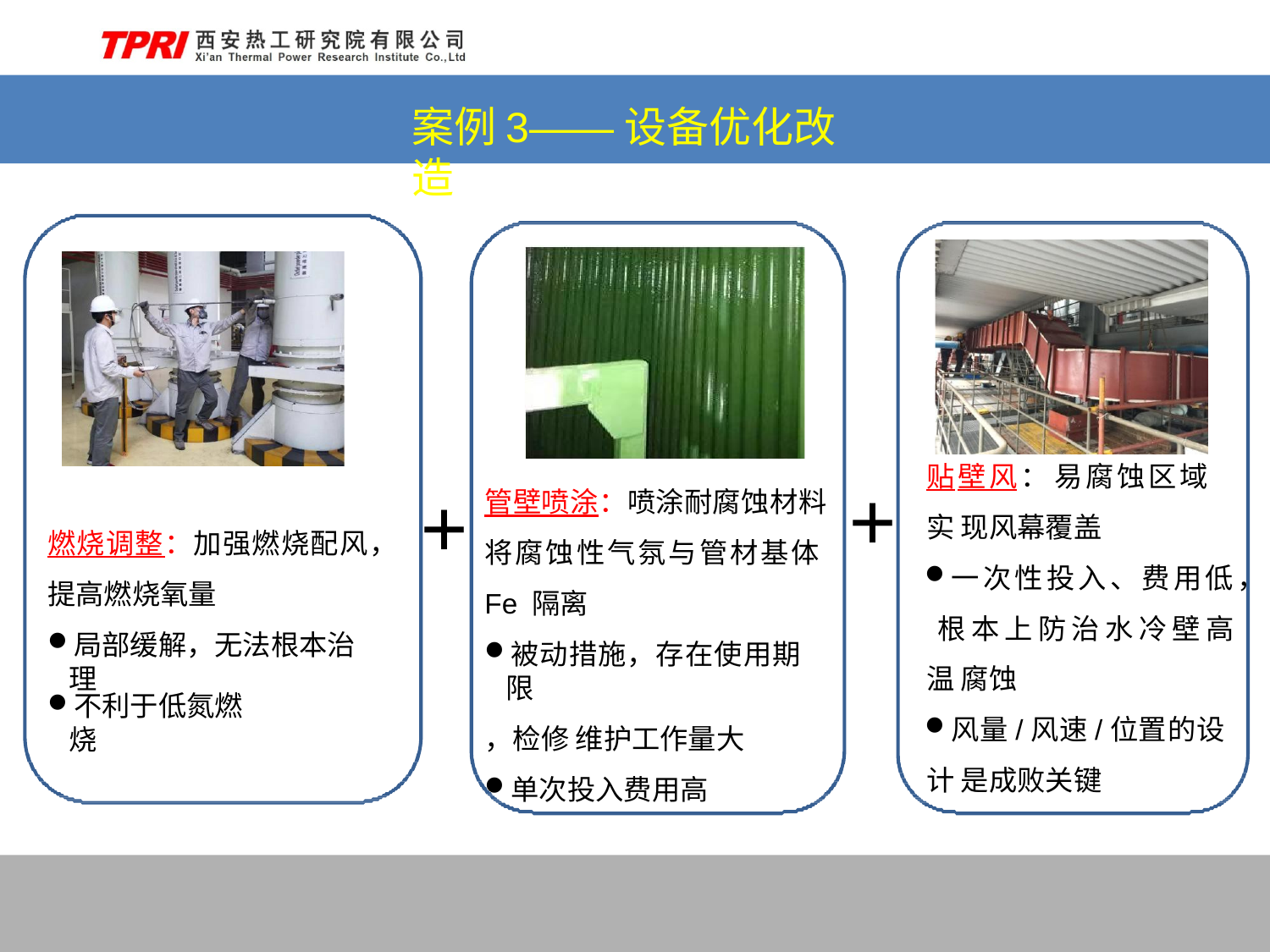

# 案例3——设备优化改造

贴壁风： 易腐蚀区域实 现风幕覆盖
一次性投入、费用低， 根本上防治水冷壁高温 腐蚀
风量/风速/位置的设计 是成败关键
+
管壁喷涂：喷涂耐腐蚀材料 将腐蚀性气氛与管材基体Fe 隔离
被动措施，存在使用期限
，检修 维护工作量大
单次投入费用高
+
燃烧调整：加强燃烧配风，

提高燃烧氧量
局部缓解，无法根本治理
不利于低氮燃烧